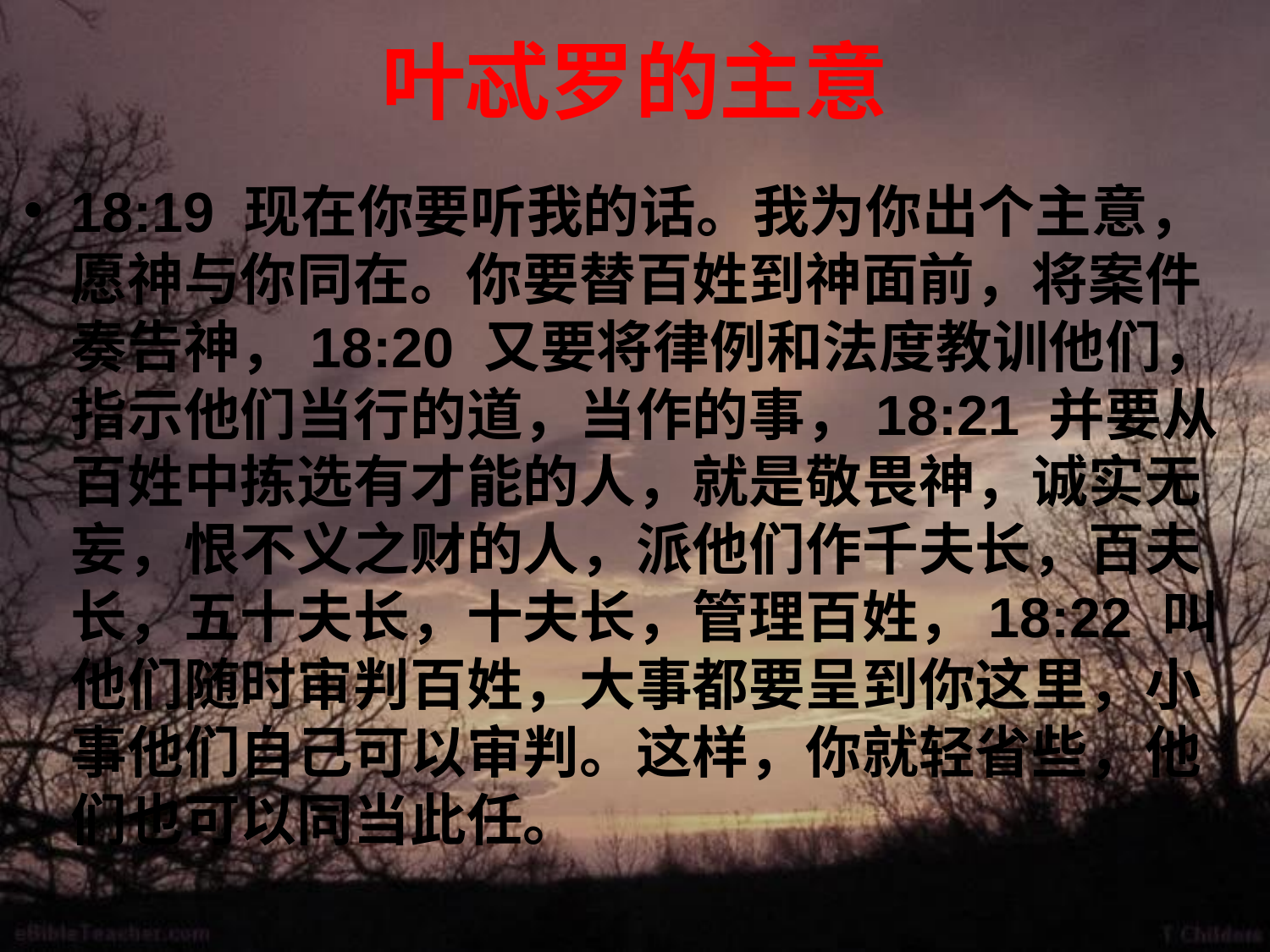

# 叶忒罗的主意
18:19 现在你要听我的话。我为你出个主意，愿神与你同在。你要替百姓到神面前，将案件奏告神，18:20 又要将律例和法度教训他们，指示他们当行的道，当作的事，18:21 并要从百姓中拣选有才能的人，就是敬畏神，诚实无妄，恨不义之财的人，派他们作千夫长，百夫长，五十夫长，十夫长，管理百姓，18:22 叫他们随时审判百姓，大事都要呈到你这里，小事他们自己可以审判。这样，你就轻省些，他们也可以同当此任。